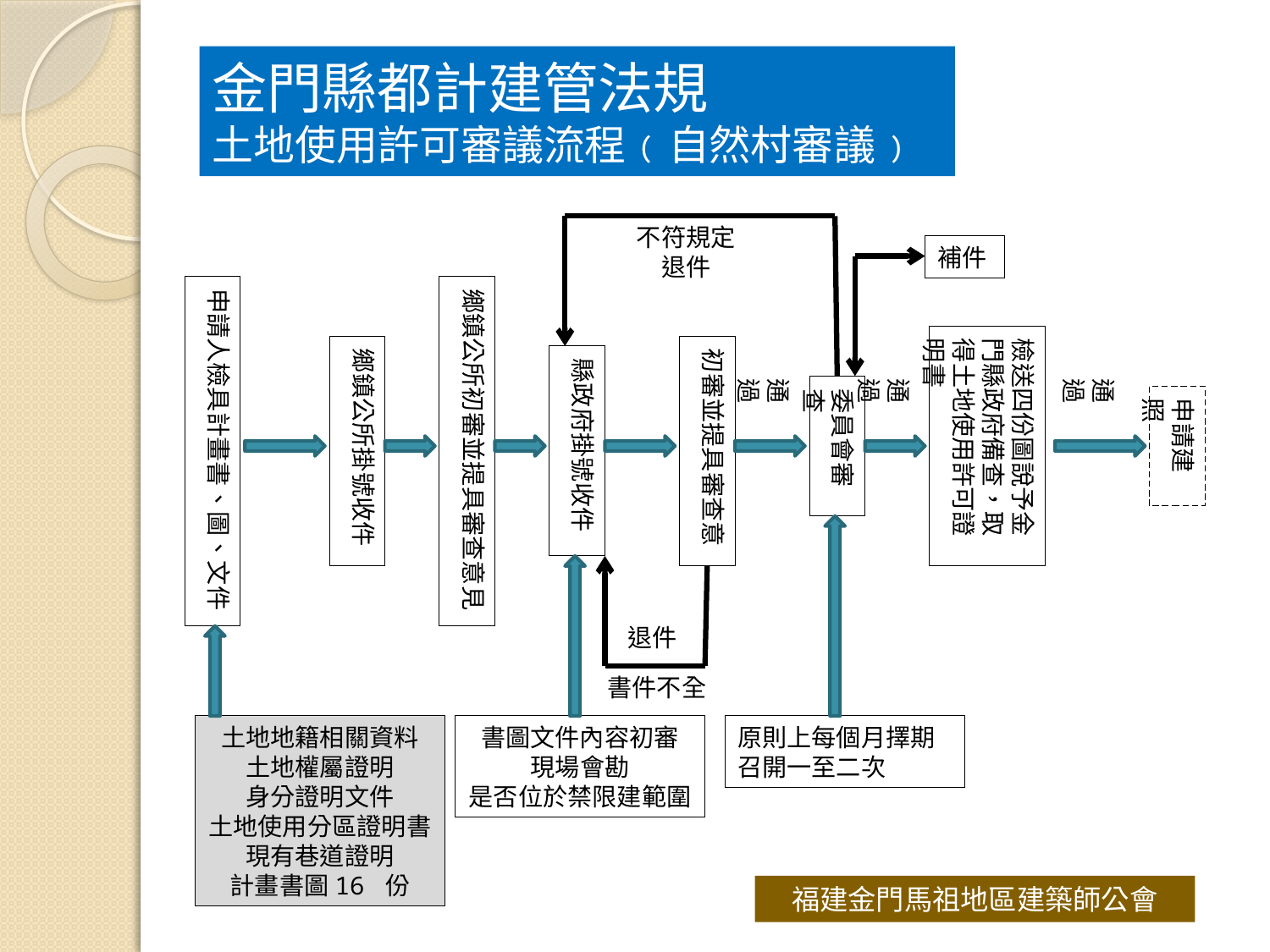

# 金門縣都計建管法規 土地使用許可審議流程﹙自然村審議﹚
不符規定
退件
補件
申請人檢具計畫書、圖、文件
鄉鎮公所初審並提具審查意見
檢送四份圖說予金門縣政府備查，取得土地使用許可證明書
鄉鎮公所掛號收件
初審並提具審查意
縣政府掛號收件
通過
通過
通過
委員會審查
申請建照

退件

書件不全
土地地籍相關資料
土地權屬證明
身分證明文件
土地使用分區證明書
現有巷道證明
計畫書圖16 份
書圖文件內容初審
現場會勘
是否位於禁限建範圍
原則上每個月擇期
召開一至二次
福建金門馬祖地區建築師公會